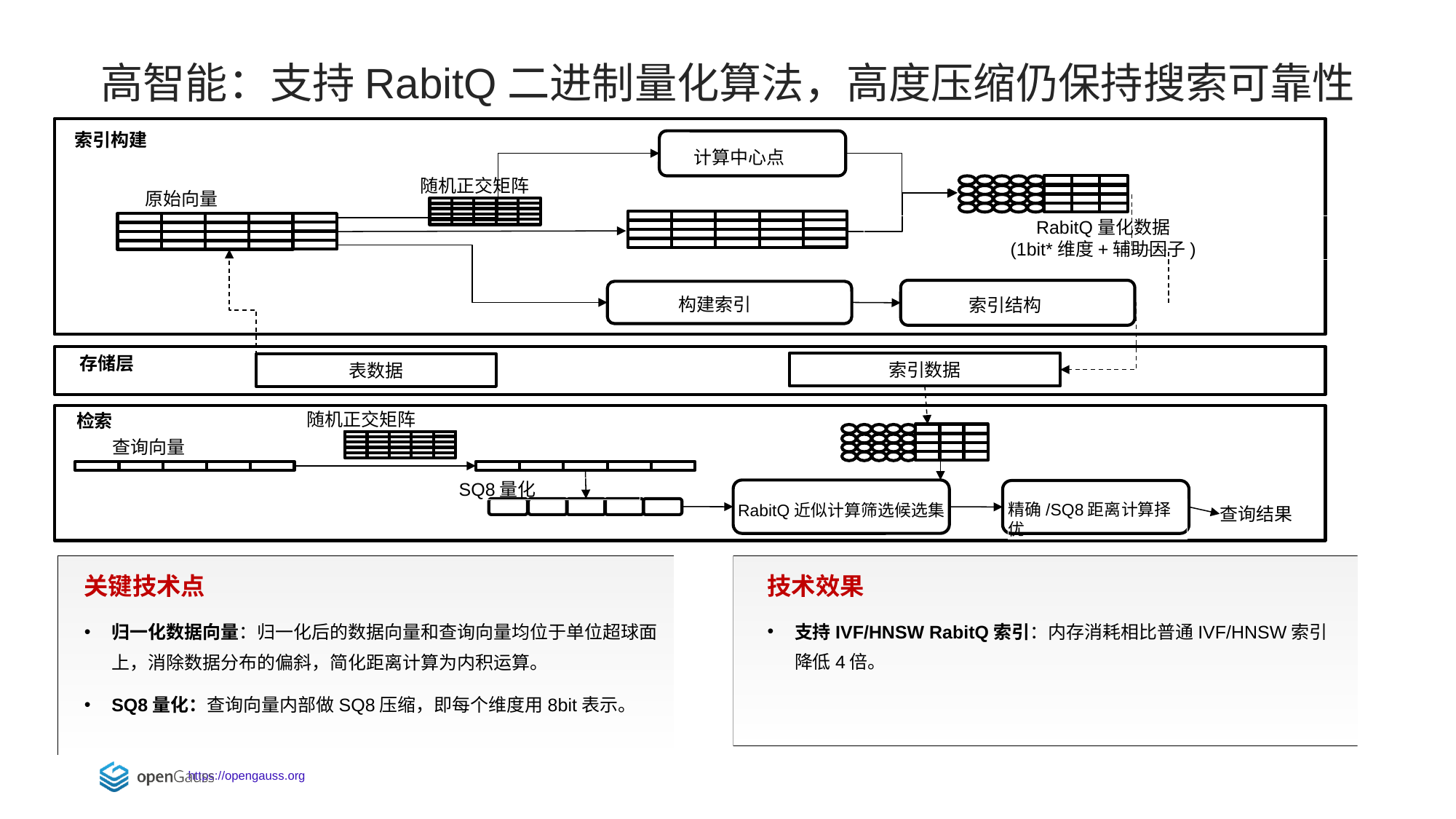

高智能：支持RabitQ二进制量化算法，高度压缩仍保持搜索可靠性

索引构建

计算中心点
随机正交矩阵

原始向量

RabitQ量化数据
(1bit*维度+辅助因子)

索引结构

构建索引

存储层
索引数据
表数据

随机正交矩阵
检索

查询向量

SQ8量化

RabitQ近似计算筛选候选集

精确/SQ8距离计算择优

查询结果
技术效果
支持IVF/HNSW RabitQ索引：内存消耗相比普通IVF/HNSW索引降低4倍。

关键技术点
归一化数据向量：归一化后的数据向量和查询向量均位于单位超球面上，消除数据分布的偏斜，简化距离计算为内积运算。
SQ8量化：查询向量内部做SQ8压缩，即每个维度用8bit表示。